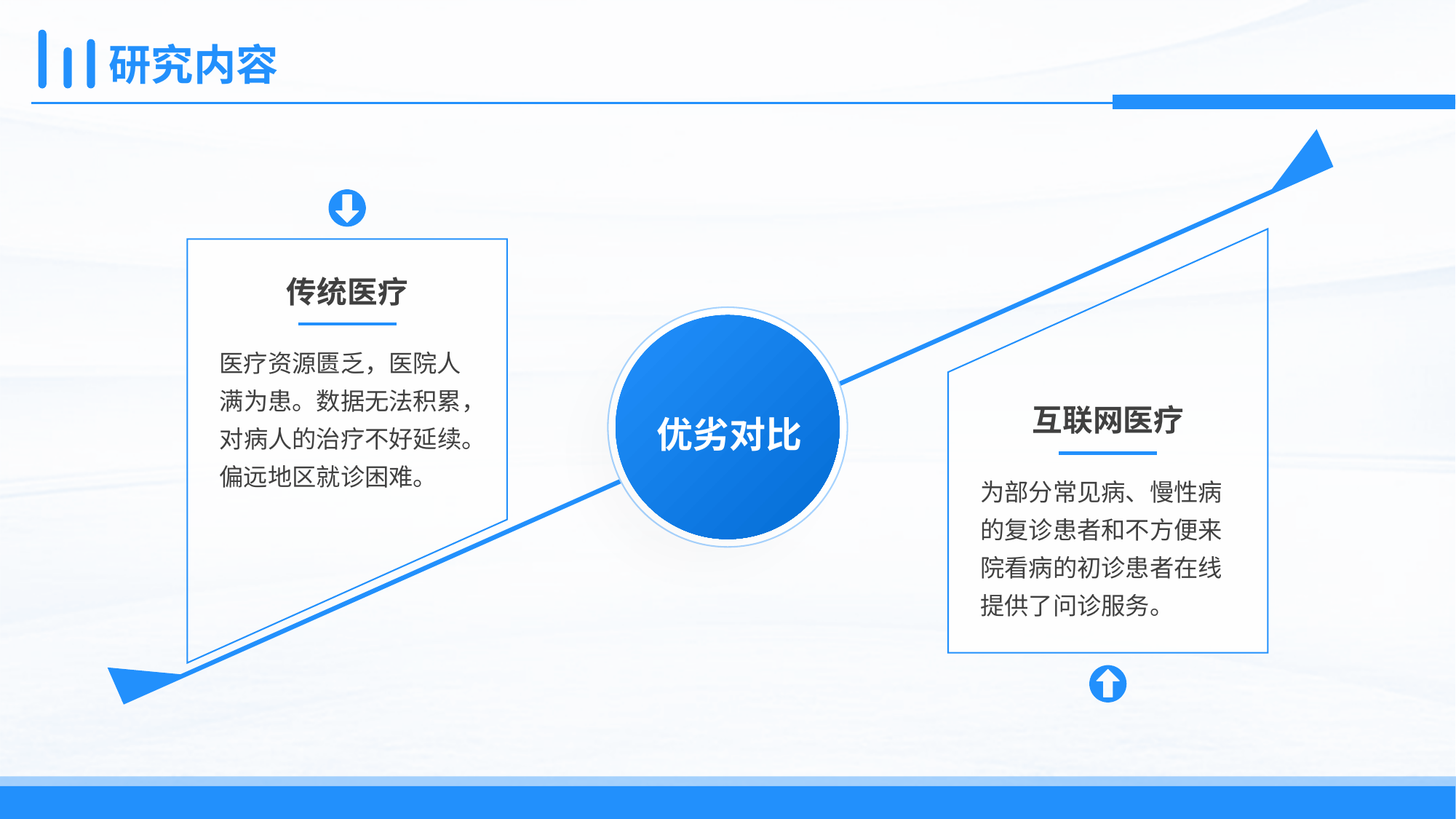

# 研究内容

传统医疗

优劣对比
医疗资源匮乏，医院人满为患。数据无法积累，对病人的治疗不好延续。偏远地区就诊困难。
互联网医疗
为部分常见病、慢性病的复诊患者和不方便来院看病的初诊患者在线提供了问诊服务。